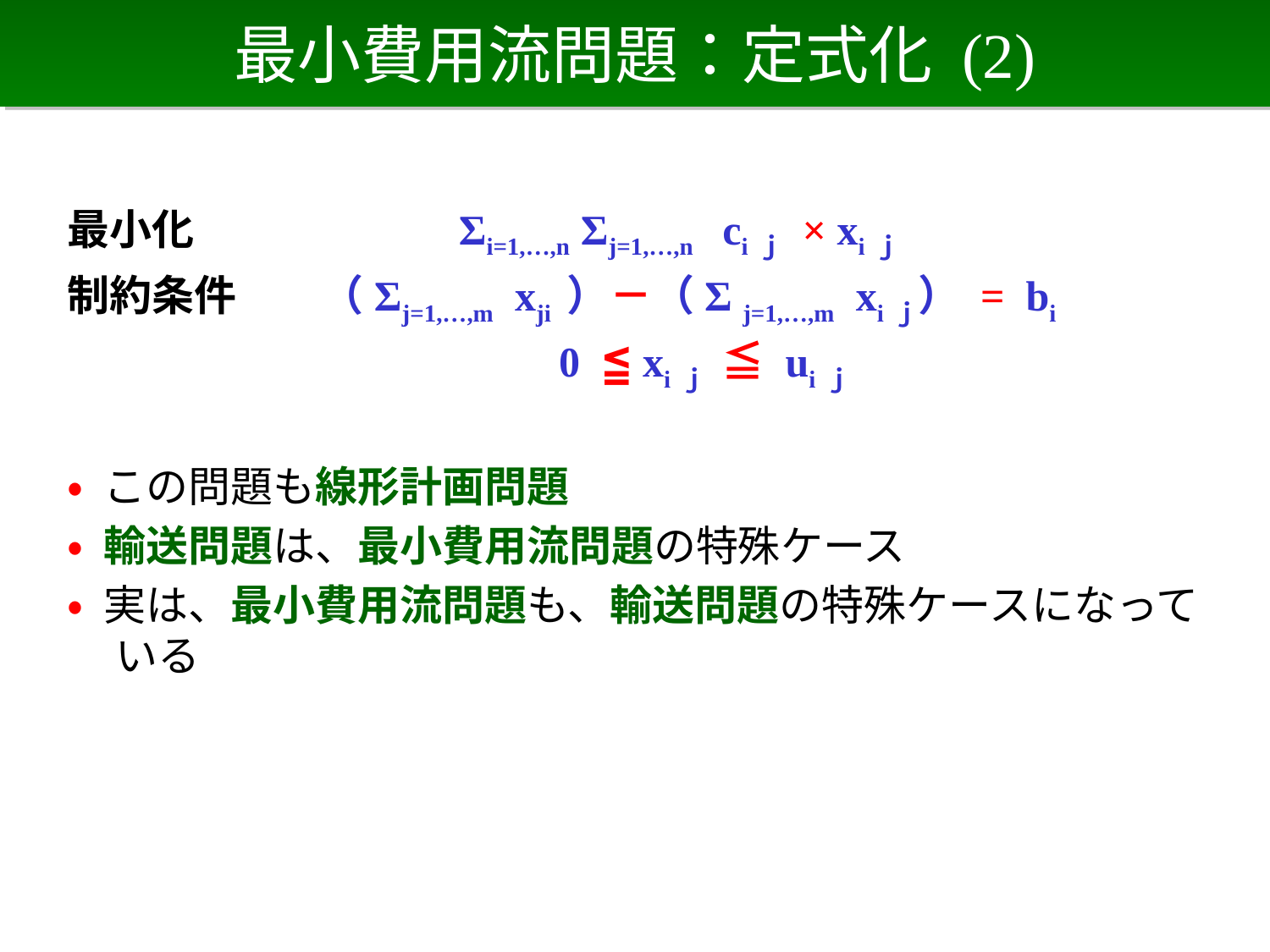

# 最小費用流問題：定式化 (2)
最小化　　　　　　Σi=1,…,n Σj=1,…,n    ciｊ × xiｊ
制約条件　　（Σj=1,…,m  xji ）－（Σ j=1,…,m  xiｊ） =  bi
     　　　　　　　　　　0  ≦ xiｊ   ≦  uiｊ

• この問題も線形計画問題
• 輸送問題は、最小費用流問題の特殊ケース
• 実は、最小費用流問題も、輸送問題の特殊ケースになっている